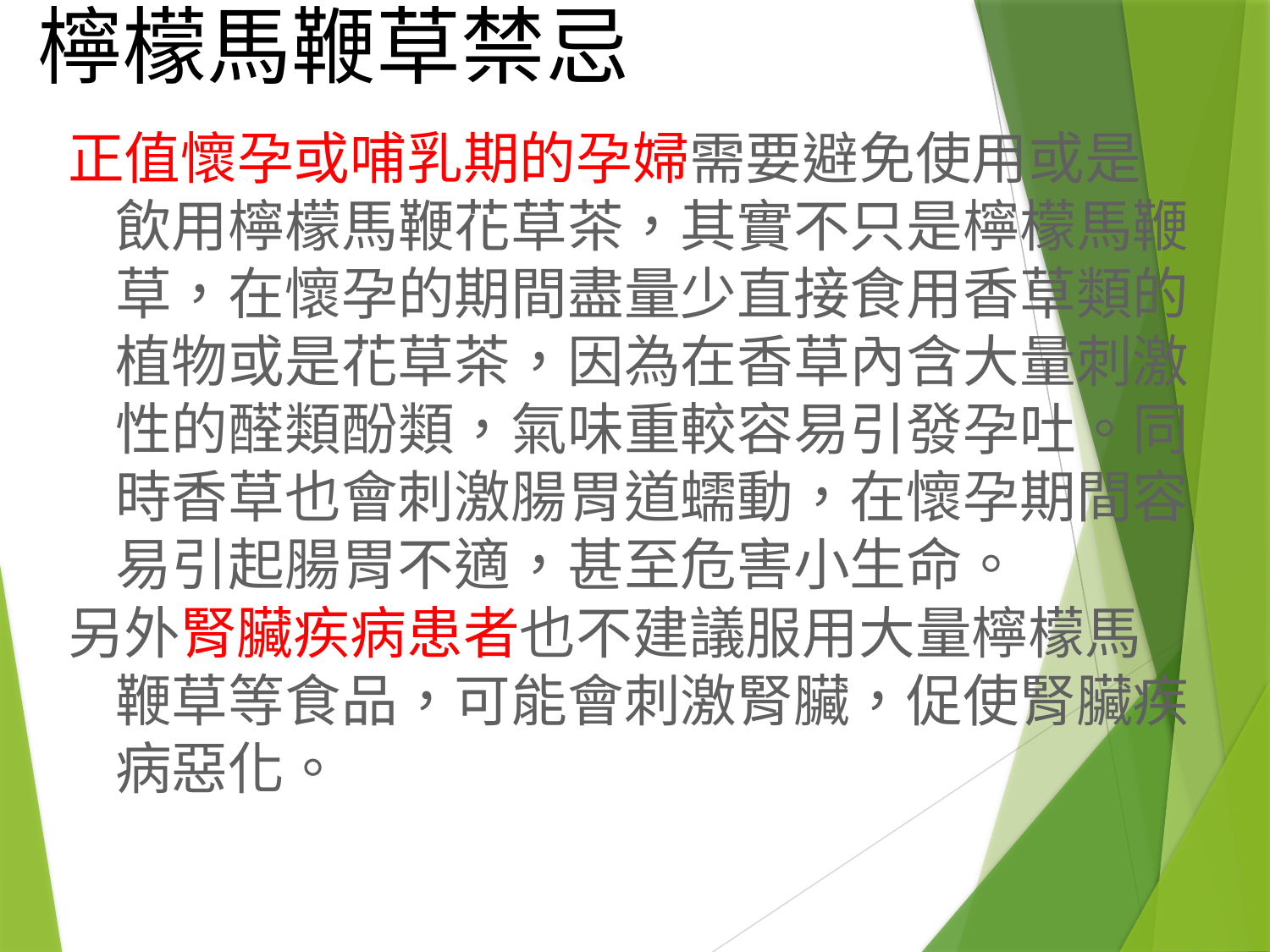

# 檸檬馬鞭草禁忌
正值懷孕或哺乳期的孕婦需要避免使用或是飲用檸檬馬鞭花草茶，其實不只是檸檬馬鞭草，在懷孕的期間盡量少直接食用香草類的植物或是花草茶，因為在香草內含大量刺激性的醛類酚類，氣味重較容易引發孕吐。同時香草也會刺激腸胃道蠕動，在懷孕期間容易引起腸胃不適，甚至危害小生命。
另外腎臟疾病患者也不建議服用大量檸檬馬鞭草等食品，可能會刺激腎臟，促使腎臟疾病惡化。